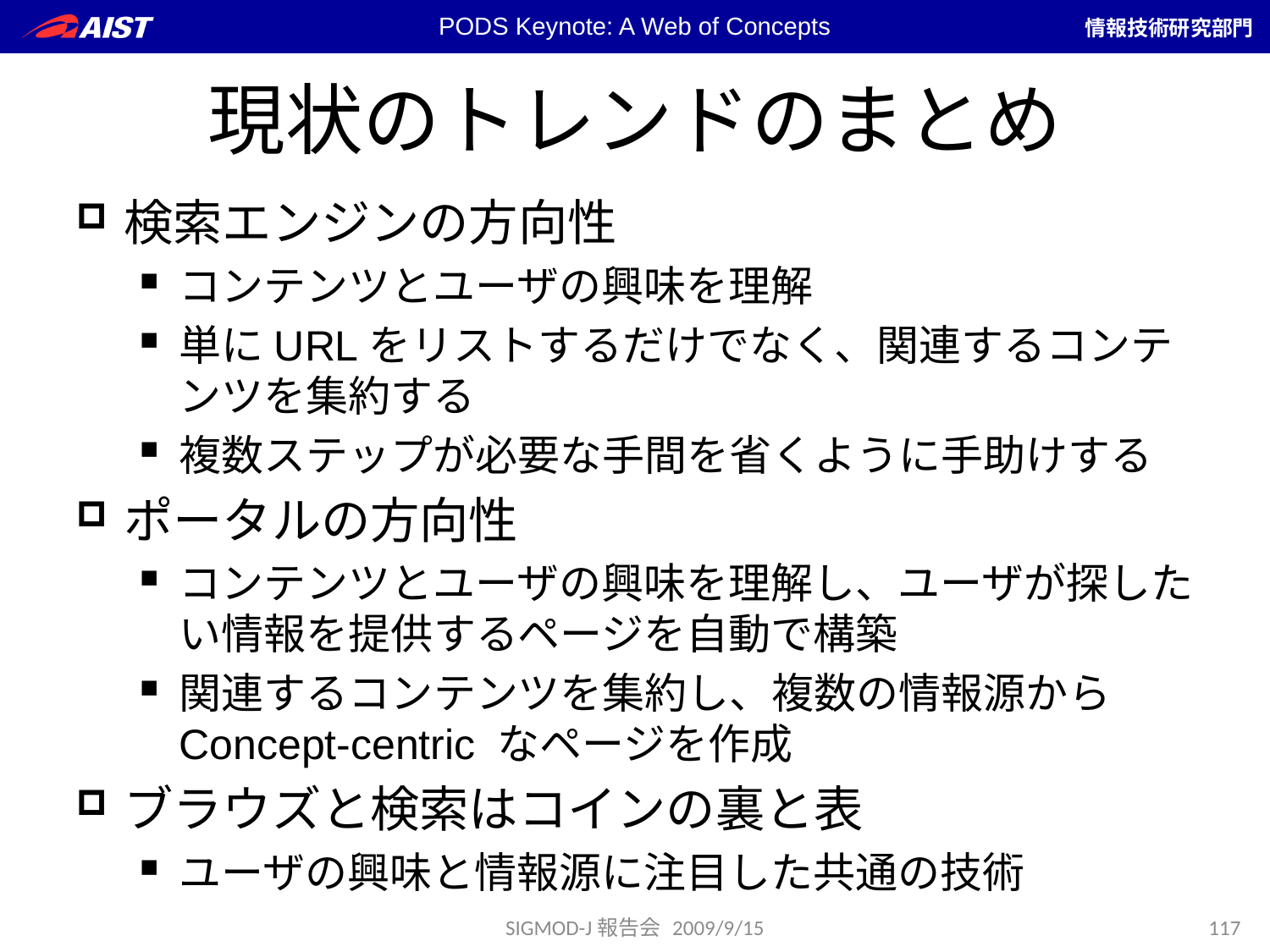

PODS Keynote: A Web of Concepts
# 現状のトレンドのまとめ
検索エンジンの方向性
コンテンツとユーザの興味を理解
単にURLをリストするだけでなく、関連するコンテンツを集約する
複数ステップが必要な手間を省くように手助けする
ポータルの方向性
コンテンツとユーザの興味を理解し、ユーザが探したい情報を提供するページを自動で構築
関連するコンテンツを集約し、複数の情報源からConcept-centric なページを作成
ブラウズと検索はコインの裏と表
ユーザの興味と情報源に注目した共通の技術

SIGMOD-J報告会 2009/9/15
117